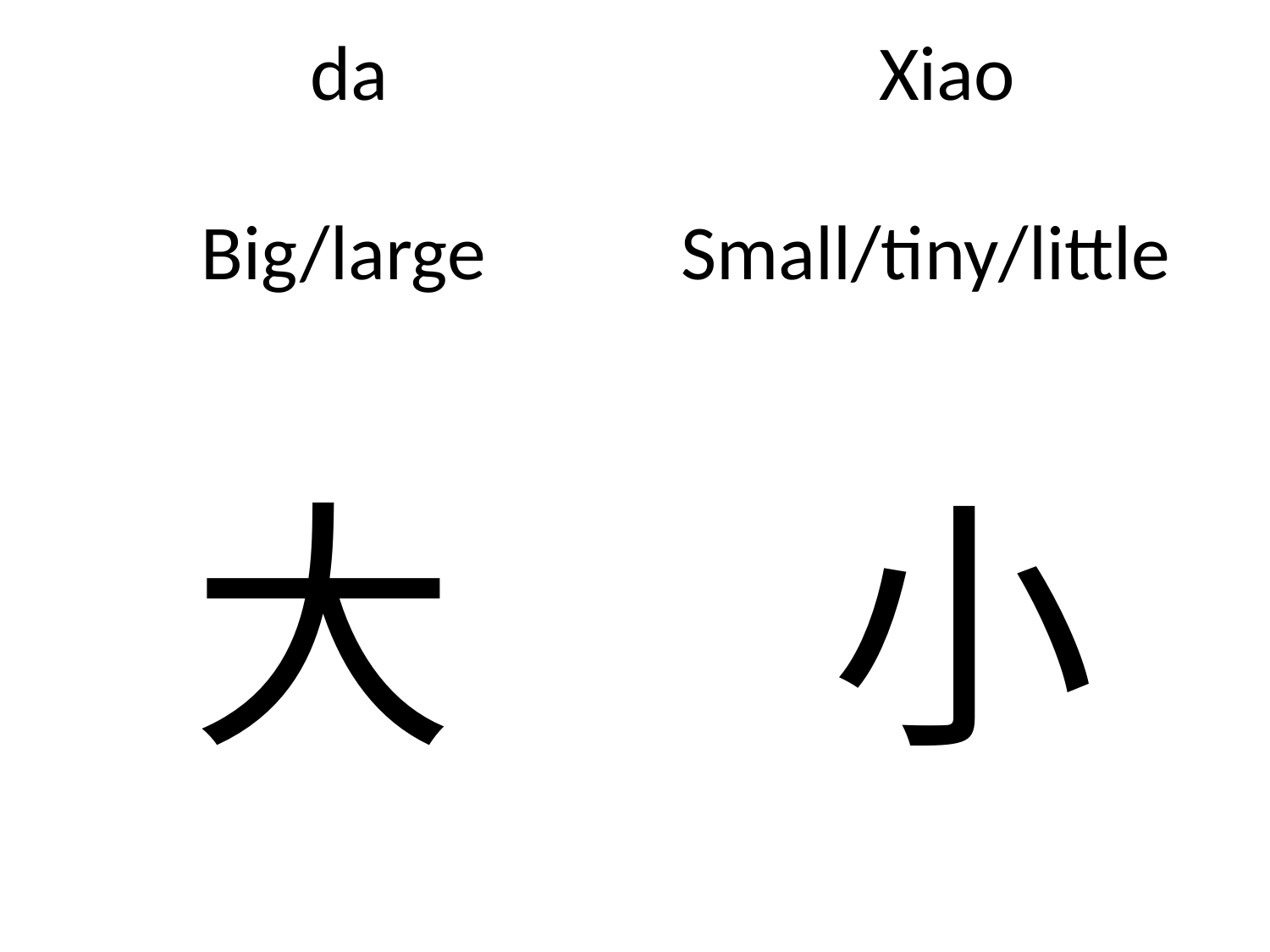

# da
Xiao
Big/large
Small/tiny/little
大
小